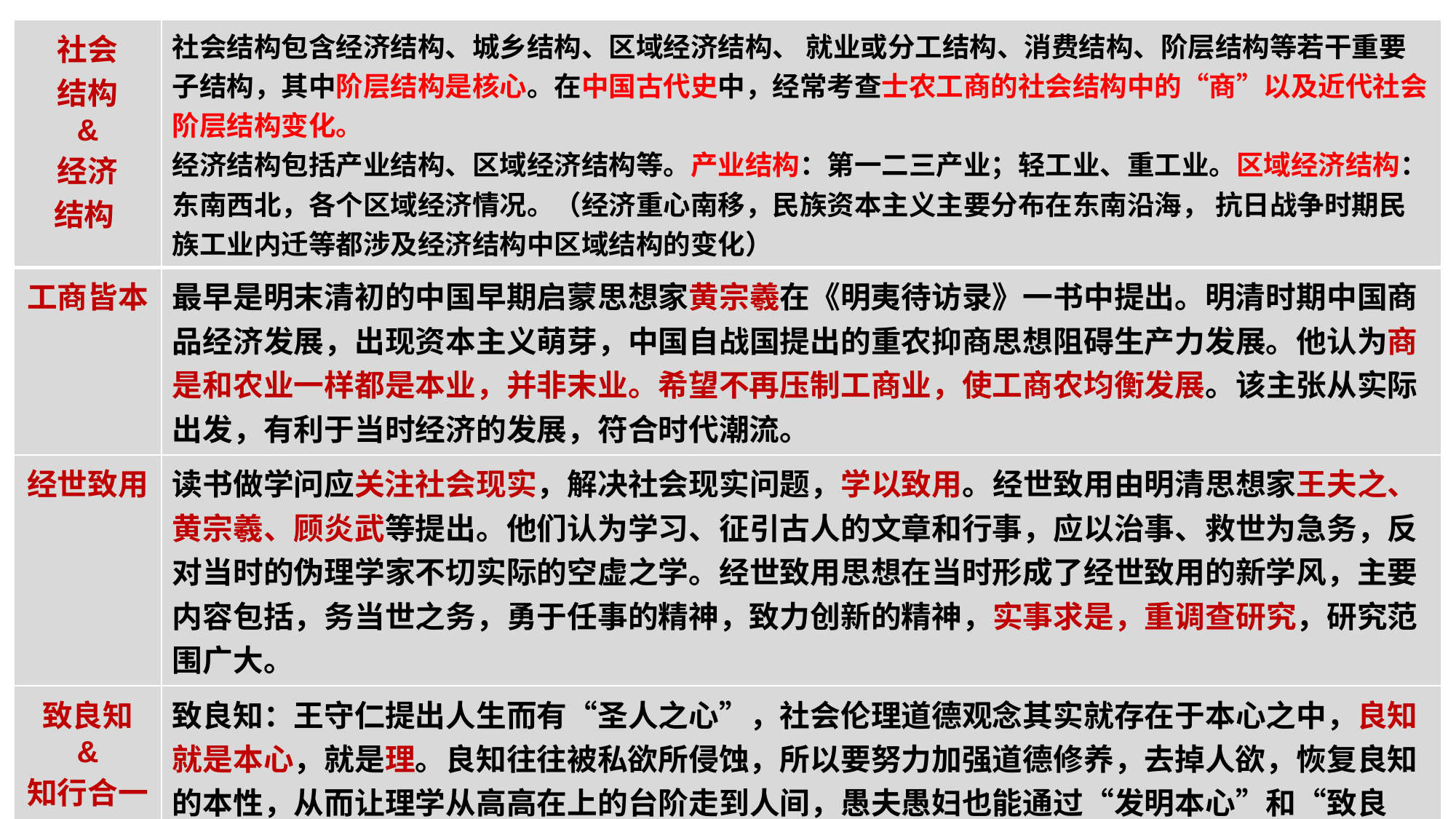

| 社会 结构 & 经济 结构 | 社会结构包含经济结构、城乡结构、区域经济结构、 就业或分工结构、消费结构、阶层结构等若干重要子结构，其中阶层结构是核心。在中国古代史中，经常考查士农工商的社会结构中的“商”以及近代社会阶层结构变化。 经济结构包括产业结构、区域经济结构等。产业结构：第一二三产业；轻工业、重工业。区域经济结构：东南西北，各个区域经济情况。（经济重心南移，民族资本主义主要分布在东南沿海， 抗日战争时期民族工业内迁等都涉及经济结构中区域结构的变化） |
| --- | --- |
| 工商皆本 | 最早是明末清初的中国早期启蒙思想家黄宗羲在《明夷待访录》一书中提出。明清时期中国商品经济发展，出现资本主义萌芽，中国自战国提出的重农抑商思想阻碍生产力发展。他认为商是和农业一样都是本业，并非末业。希望不再压制工商业，使工商农均衡发展。该主张从实际出发，有利于当时经济的发展，符合时代潮流。 |
| 经世致用 | 读书做学问应关注社会现实，解决社会现实问题，学以致用。经世致用由明清思想家王夫之、黄宗羲、顾炎武等提出。他们认为学习、征引古人的文章和行事，应以治事、救世为急务，反对当时的伪理学家不切实际的空虚之学。经世致用思想在当时形成了经世致用的新学风，主要内容包括，务当世之务，勇于任事的精神，致力创新的精神，实事求是，重调查研究，研究范围广大。 |
| 致良知 & 知行合一 | 致良知：王守仁提出人生而有“圣人之心”，社会伦理道德观念其实就存在于本心之中，良知就是本心，就是理。良知往往被私欲所侵蚀，所以要努力加强道德修养，去掉人欲，恢复良知的本性，从而让理学从高高在上的台阶走到人间，愚夫愚妇也能通过“发明本心”和“致良知”得到“天理”，使理学具有了普适性，标志着重建儒家信仰的理论任务正式完成。 知行合一 ：心学的认识论，王阳明认为知行都产生于心，要用良知支配自己的行为实践。 |